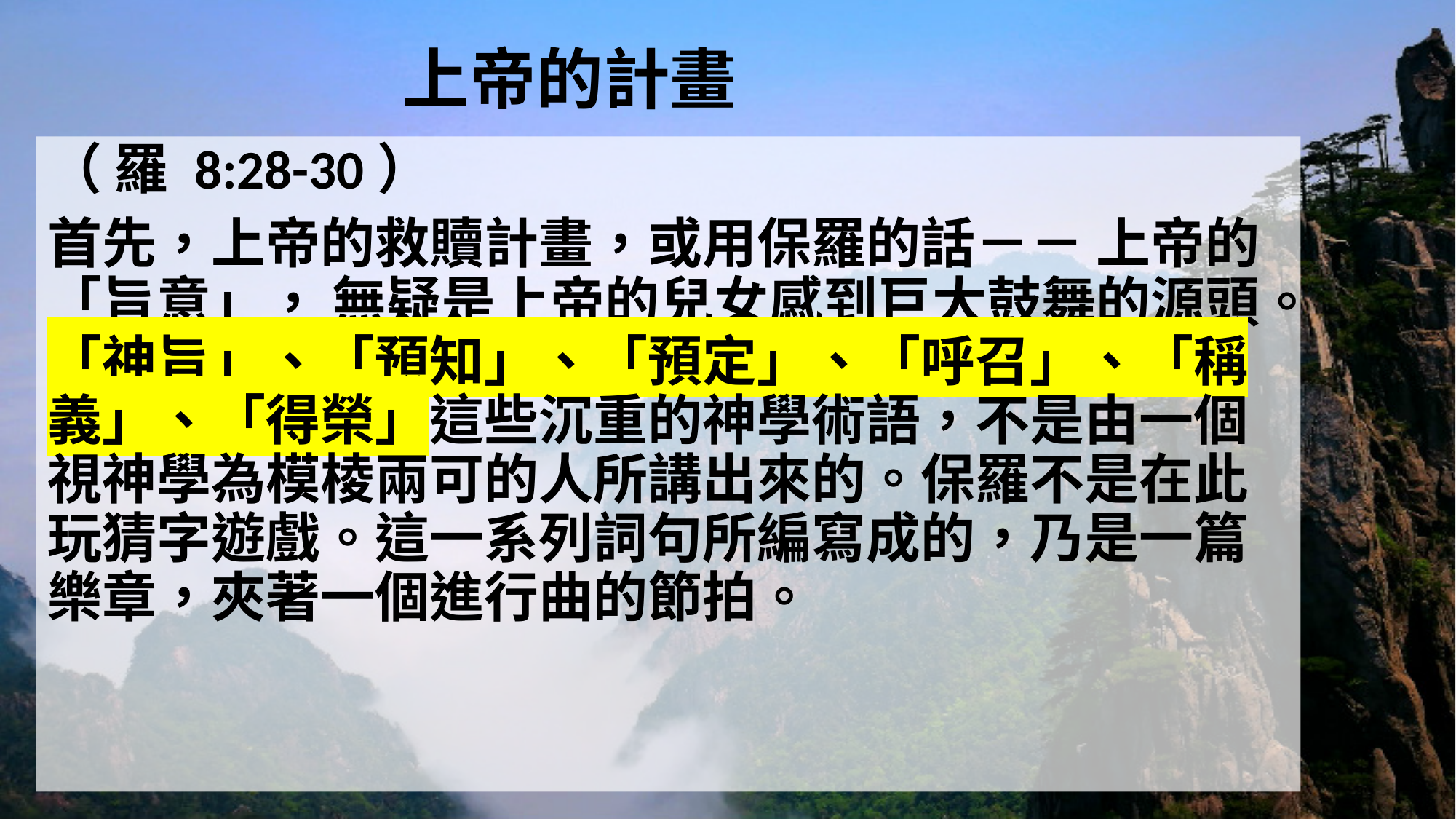

# 上帝的計畫
（ 羅 8:28-30）
首先，上帝的救贖計畫，或用保羅的話－－ 上帝的「旨意」， 無疑是上帝的兒女感到巨大鼓舞的源頭。「神旨」、「預知」、「預定」、「呼召」、「稱義」、「得榮」這些沉重的神學術語，不是由一個視神學為模棱兩可的人所講出來的。保羅不是在此玩猜字遊戲。這一系列詞句所編寫成的，乃是一篇樂章，夾著一個進行曲的節拍。